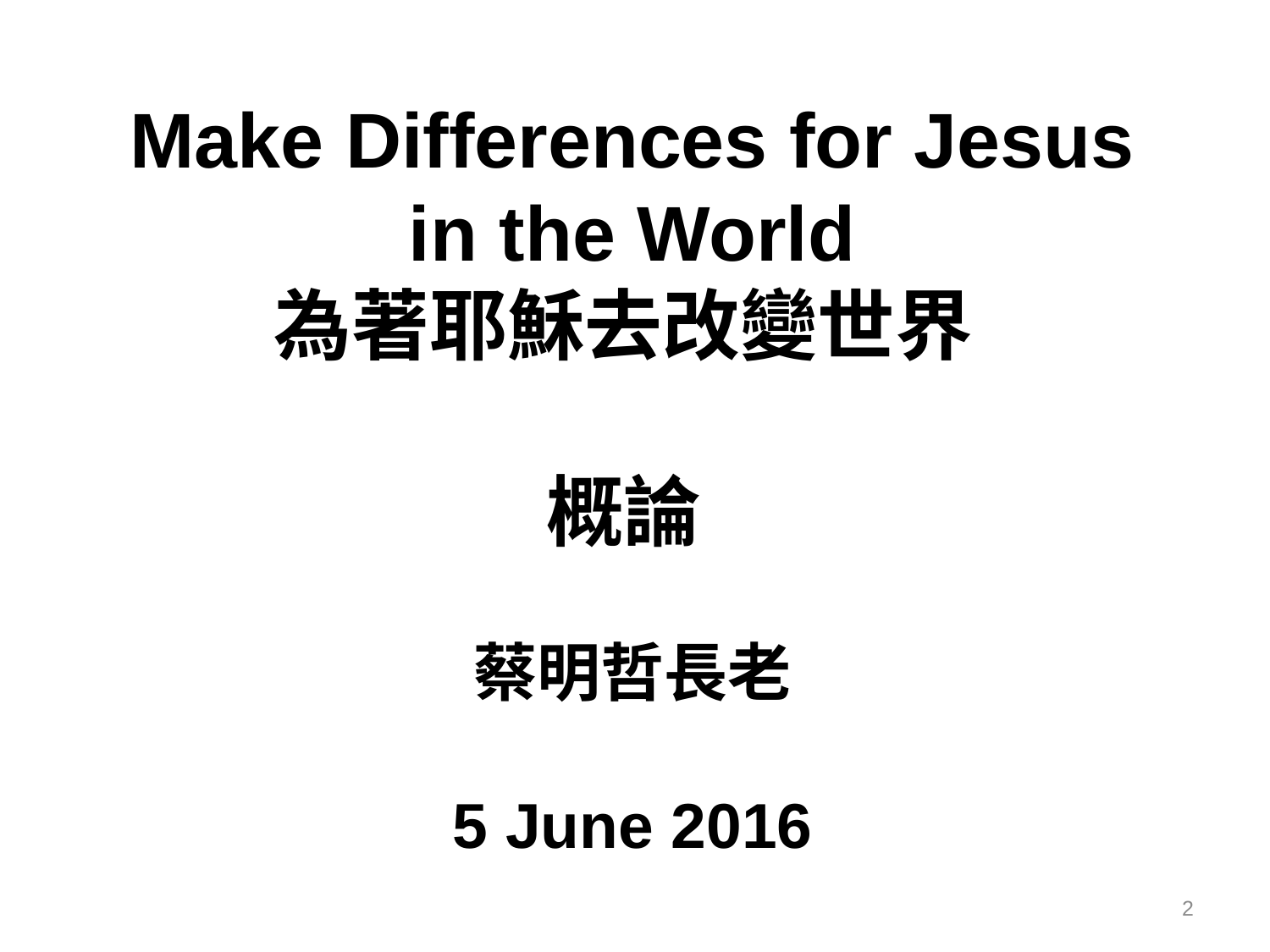

Make Differences for Jesus in the World
為著耶穌去改變世界

概論

蔡明哲長老

5 June 2016

2